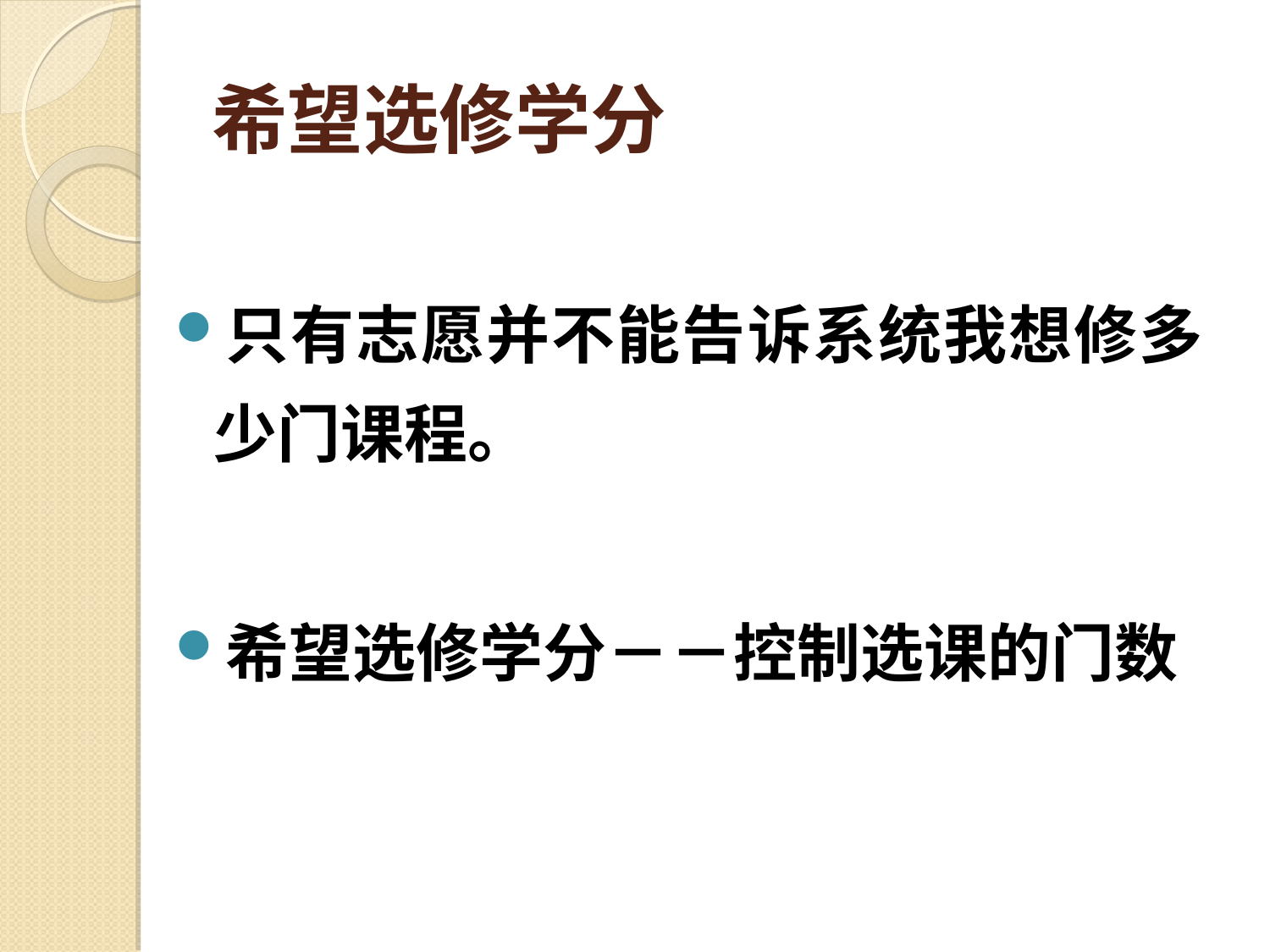

希望选修学分
只有志愿并不能告诉系统我想修多少门课程。

希望选修学分－－控制选课的门数